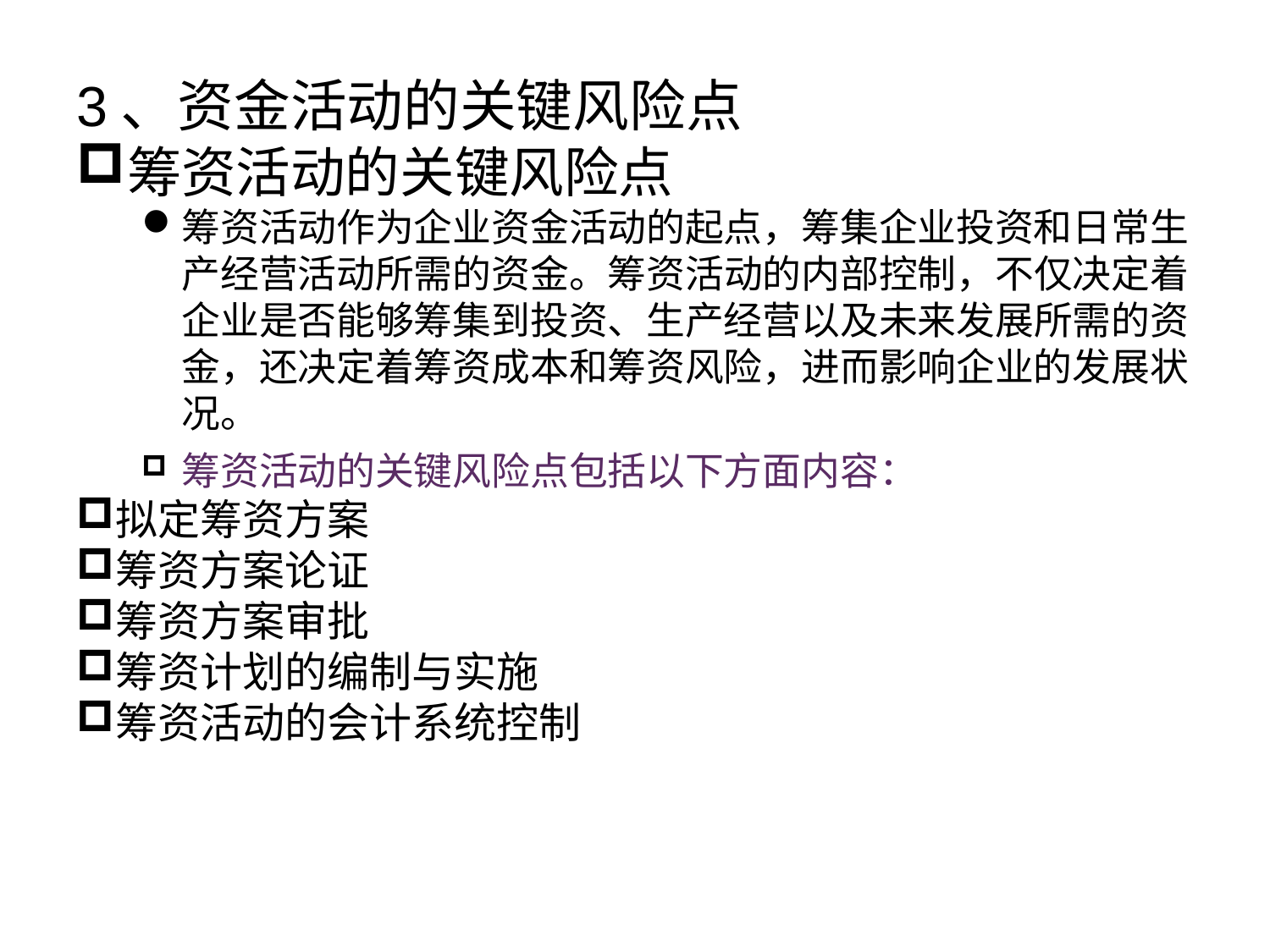

3、资金活动的关键风险点
筹资活动的关键风险点
筹资活动作为企业资金活动的起点，筹集企业投资和日常生产经营活动所需的资金。筹资活动的内部控制，不仅决定着企业是否能够筹集到投资、生产经营以及未来发展所需的资金，还决定着筹资成本和筹资风险，进而影响企业的发展状况。
筹资活动的关键风险点包括以下方面内容：
拟定筹资方案
筹资方案论证
筹资方案审批
筹资计划的编制与实施
筹资活动的会计系统控制